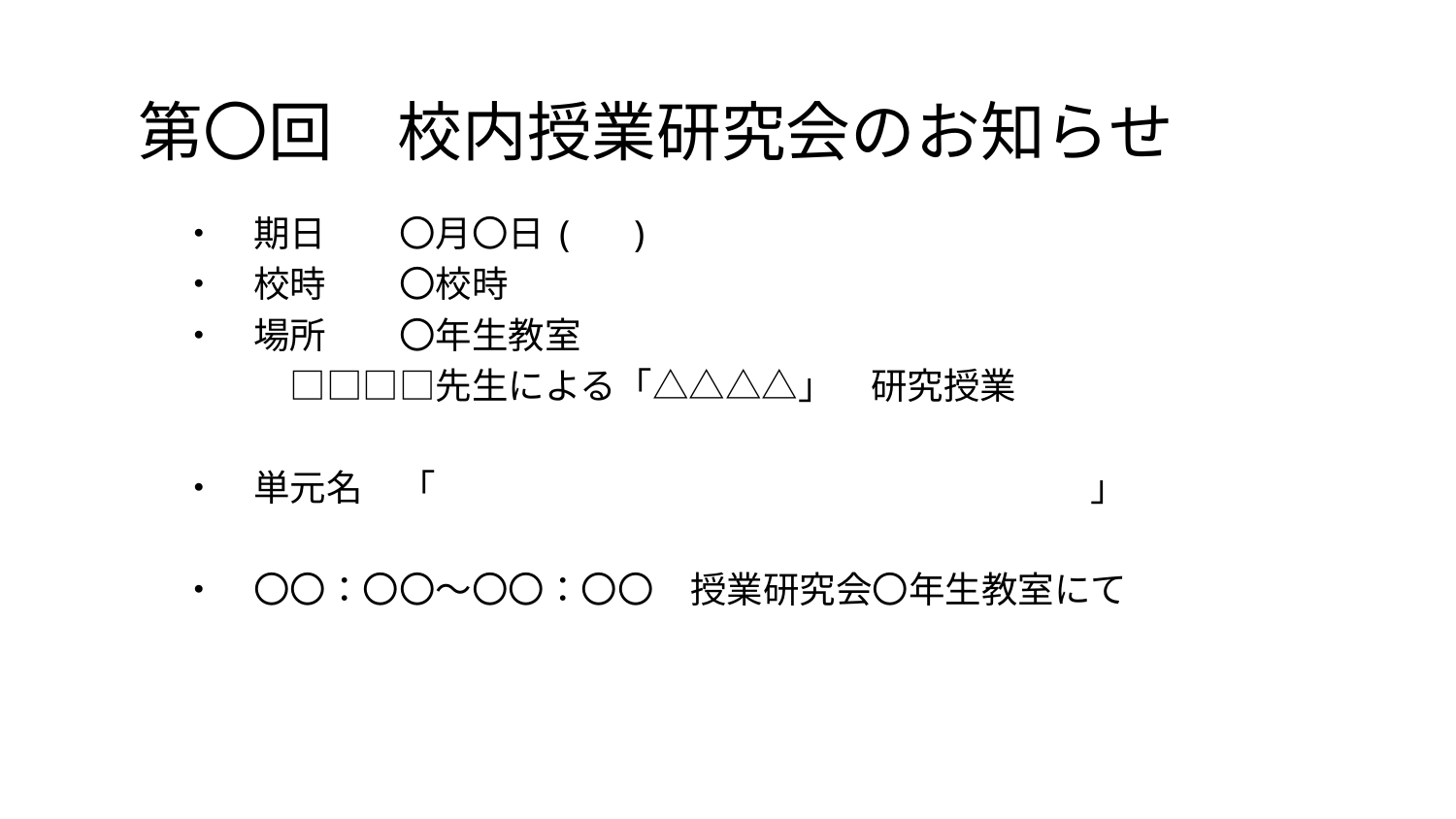

# 第〇回　校内授業研究会のお知らせ
・　期日　　〇月〇日(　)
・　校時　　〇校時
・　場所　　〇年生教室
　　　□□□□先生による「△△△△」　研究授業

・　単元名　「　　　　　　　　　　　　　　　　　　」

・　〇〇：〇〇～〇〇：〇〇　授業研究会〇年生教室にて